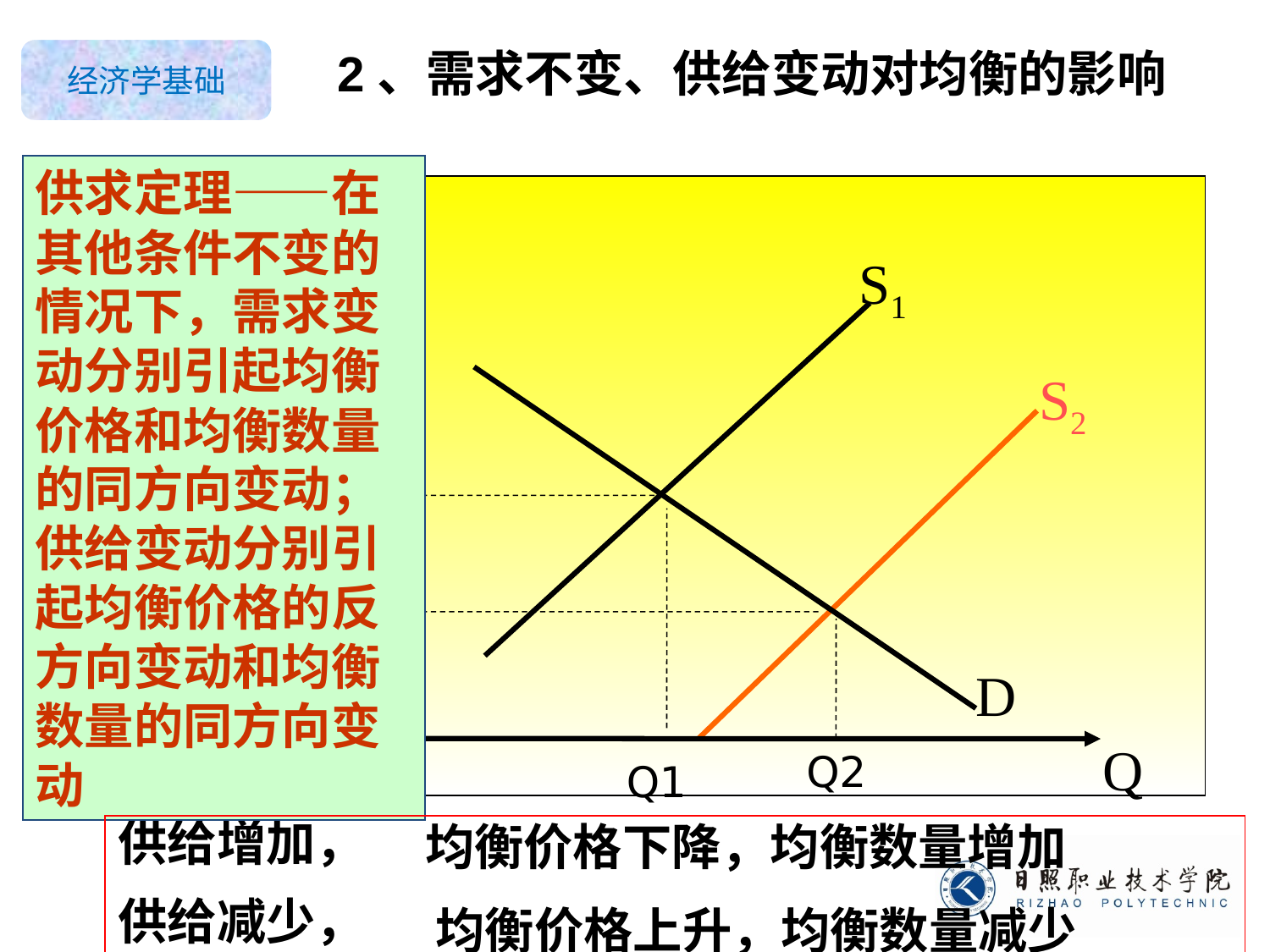

2、需求不变、供给变动对均衡的影响
供求定理——在其他条件不变的情况下，需求变动分别引起均衡价格和均衡数量的同方向变动；供给变动分别引起均衡价格的反方向变动和均衡数量的同方向变动

      P

 P1

      0
Q

Q1
D
S1
S2

P2

Q2
供给增加，
均衡价格下降，均衡数量增加

供给减少，
均衡价格上升，均衡数量减少